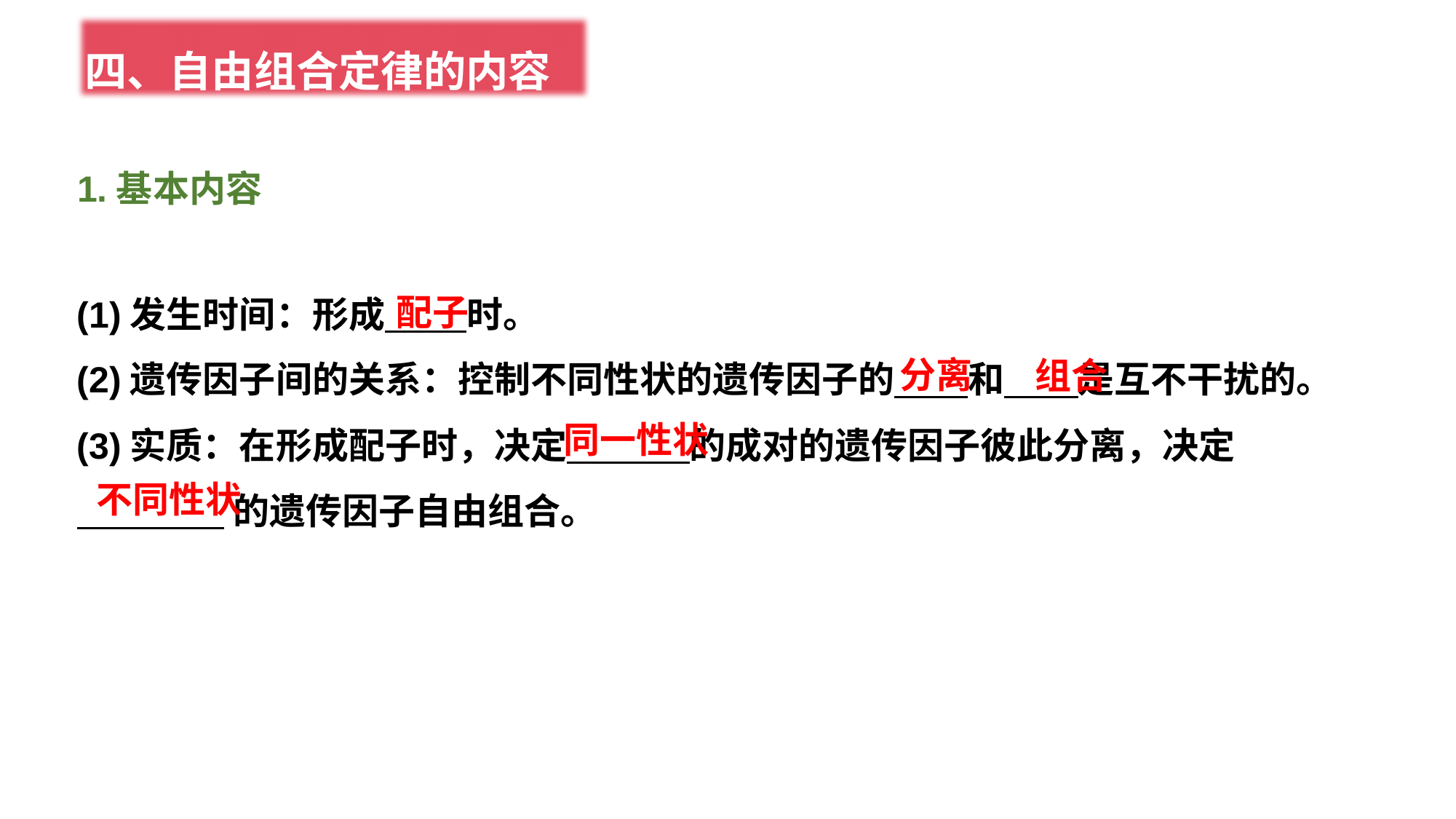

四、自由组合定律的内容
1.基本内容
(1)发生时间：形成          时。
(2)遗传因子间的关系：控制不同性状的遗传因子的         和         是互不干扰的。
(3)实质：在形成配子时，决定               的成对的遗传因子彼此分离，决定
                  的遗传因子自由组合。
配子
分离
组合
同一性状
不同性状